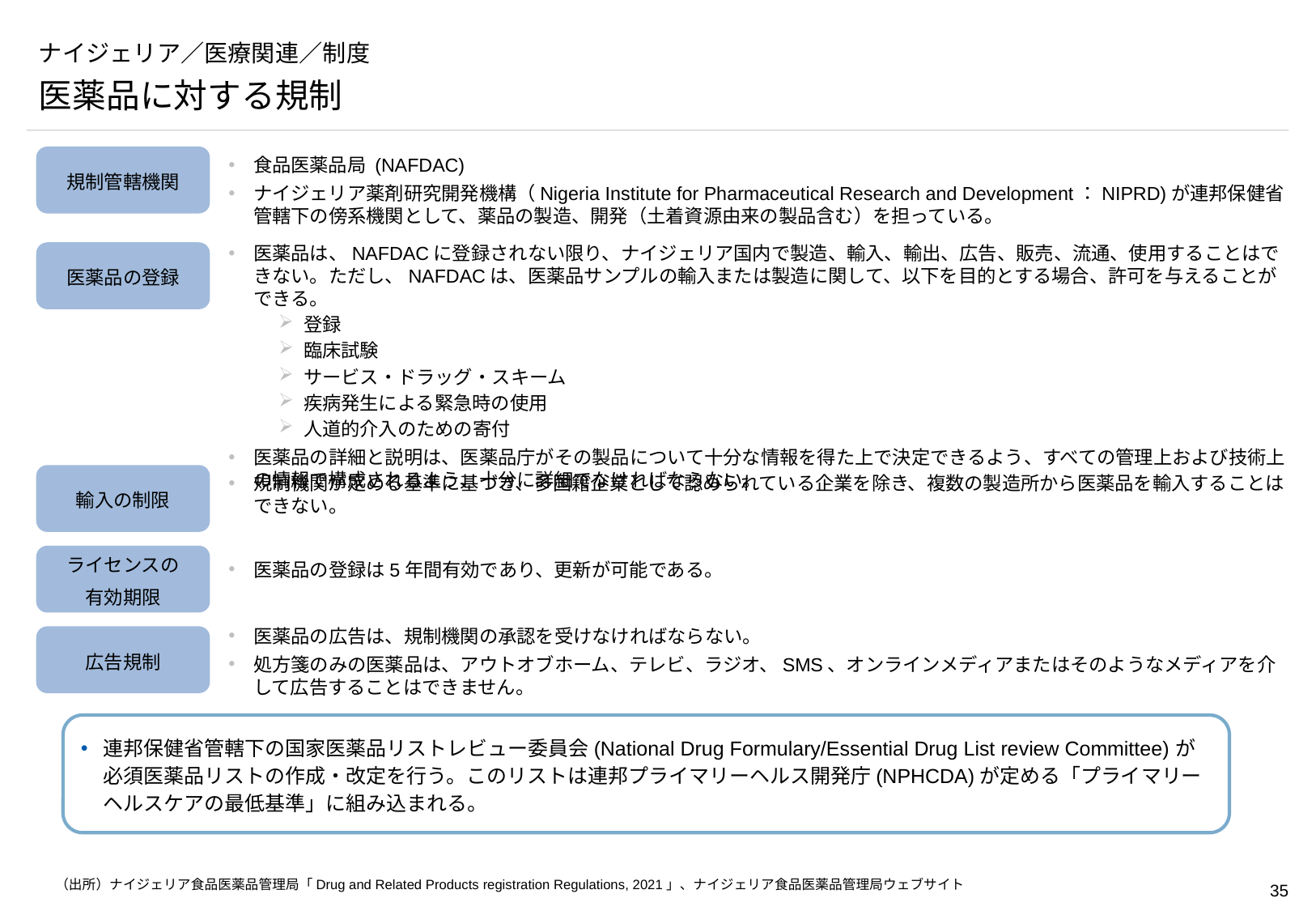

# ナイジェリア／医療関連／制度
医薬品に対する規制
規制管轄機関
食品医薬品局 (NAFDAC)
ナイジェリア薬剤研究開発機構（Nigeria Institute for Pharmaceutical Research and Development：NIPRD)が連邦保健省管轄下の傍系機関として、薬品の製造、開発（土着資源由来の製品含む）を担っている。

医薬品は、NAFDACに登録されない限り、ナイジェリア国内で製造、輸入、輸出、広告、販売、流通、使用することはできない。ただし、NAFDACは、医薬品サンプルの輸入または製造に関して、以下を目的とする場合、許可を与えることができる。
登録
臨床試験
サービス・ドラッグ・スキーム
疾病発生による緊急時の使用
人道的介入のための寄付
医薬品の詳細と説明は、医薬品庁がその製品について十分な情報を得た上で決定できるよう、すべての管理上および技術上の情報で構成されるよう、十分に詳細でなければならない。
医薬品の登録
輸入の制限
規制機関が定める基準に基づき、多国籍企業として認められている企業を除き、複数の製造所から医薬品を輸入することはできない。
ライセンスの
有効期限
医薬品の登録は5年間有効であり、更新が可能である。
医薬品の広告は、規制機関の承認を受けなければならない。
処方箋のみの医薬品は、アウトオブホーム、テレビ、ラジオ、SMS、オンラインメディアまたはそのようなメディアを介して広告することはできません。
広告規制
連邦保健省管轄下の国家医薬品リストレビュー委員会(National Drug Formulary/Essential Drug List review Committee)が必須医薬品リストの作成・改定を行う。このリストは連邦プライマリーヘルス開発庁(NPHCDA)が定める「プライマリーヘルスケアの最低基準」に組み込まれる。
（出所）ナイジェリア食品医薬品管理局「Drug and Related Products registration Regulations, 2021」、ナイジェリア食品医薬品管理局ウェブサイト